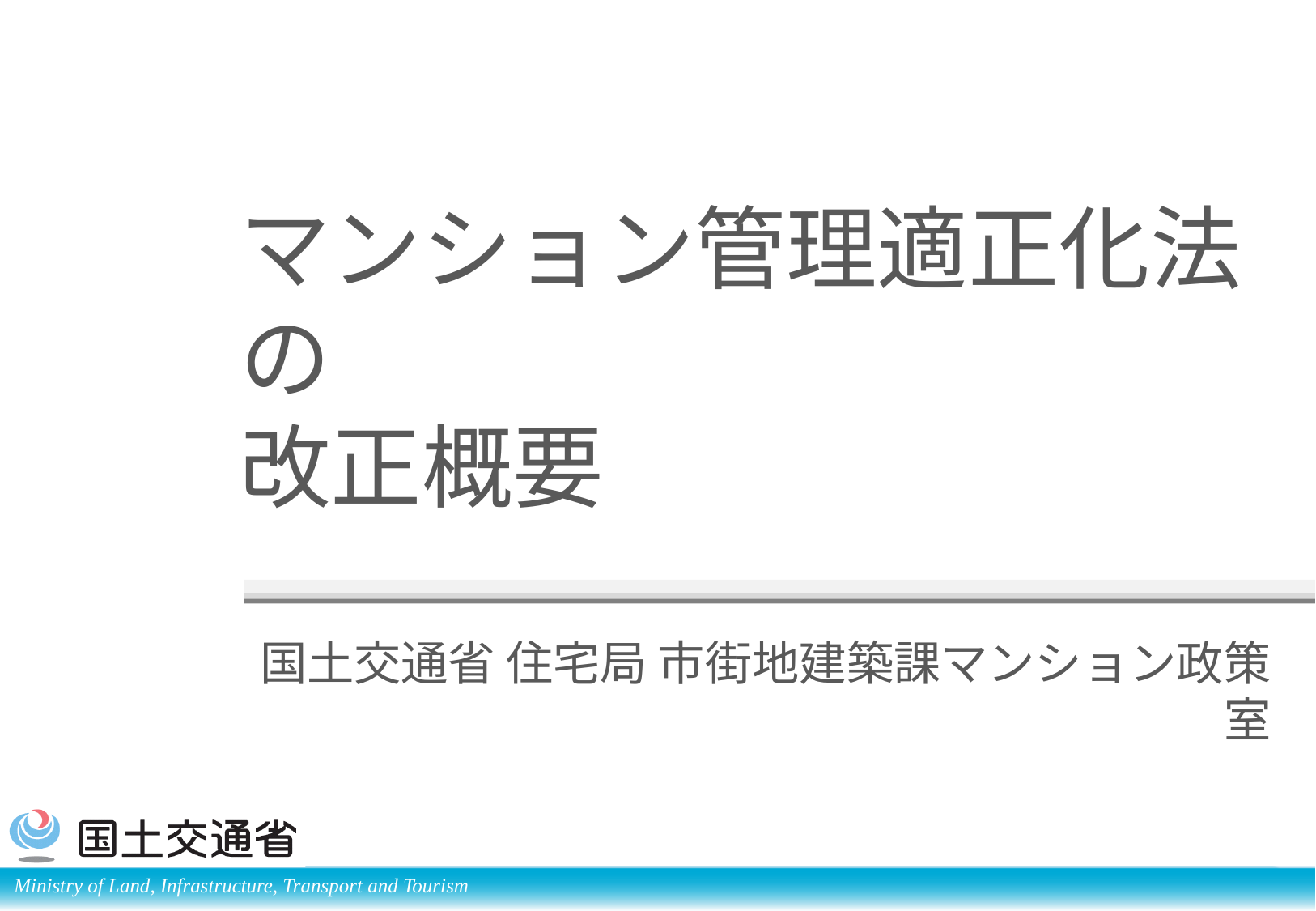

# マンション管理適正化法の 改正概要

国土交通省 住宅局 市街地建築課マンション政策室